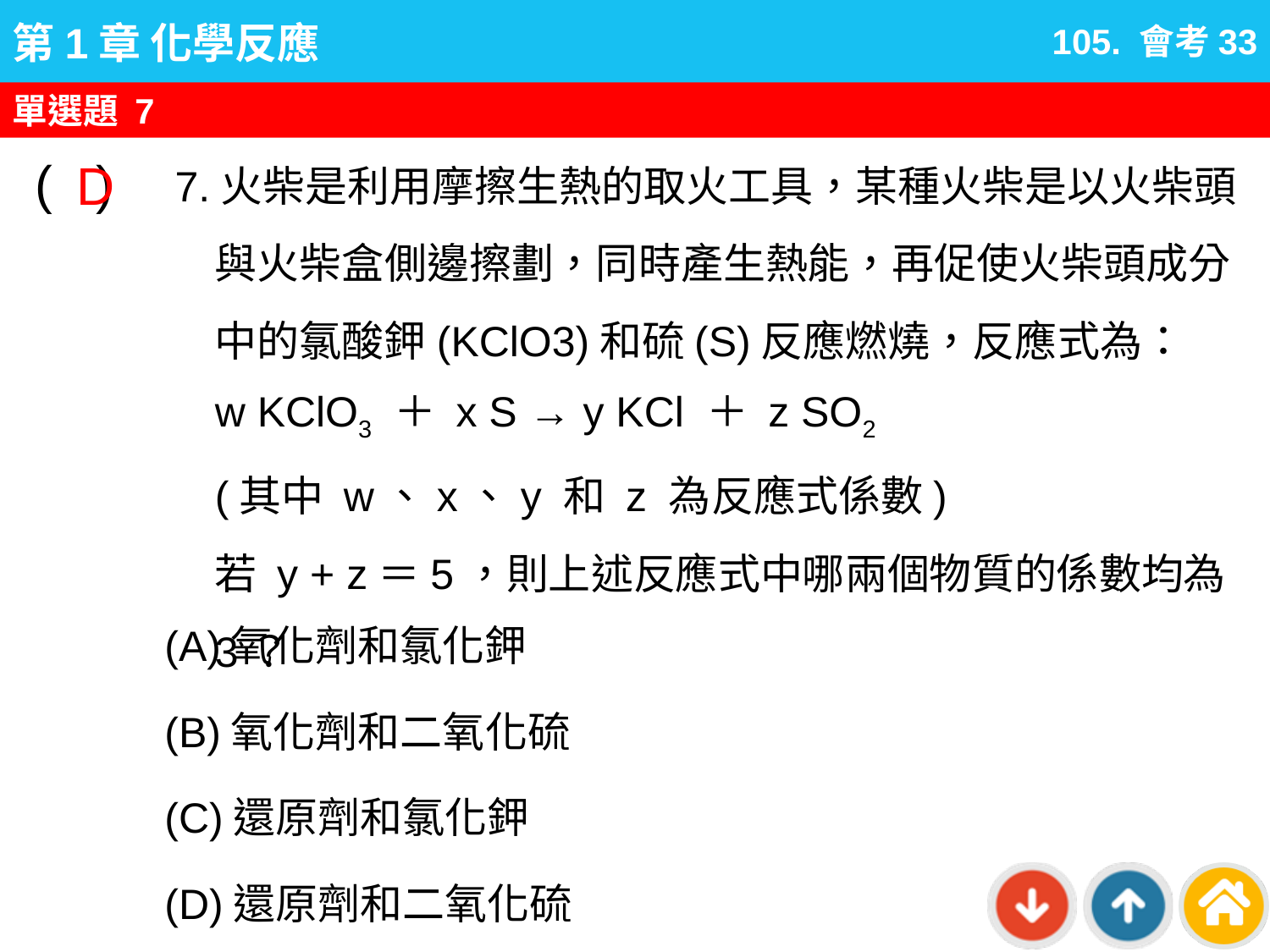

105. 會考33
單選題 7
D
7.火柴是利用摩擦生熱的取火工具，某種火柴是以火柴頭與火柴盒側邊擦劃，同時產生熱能，再促使火柴頭成分中的氯酸鉀(KClO3)和硫(S)反應燃燒，反應式為：
w KClO3 ＋ x S → y KCl ＋ z SO2
(其中 w、x、y 和 z 為反應式係數)
若 y + z＝5，則上述反應式中哪兩個物質的係數均為 3？
(   )
(A)氧化劑和氯化鉀
(B)氧化劑和二氧化硫
(C)還原劑和氯化鉀
(D)還原劑和二氧化硫